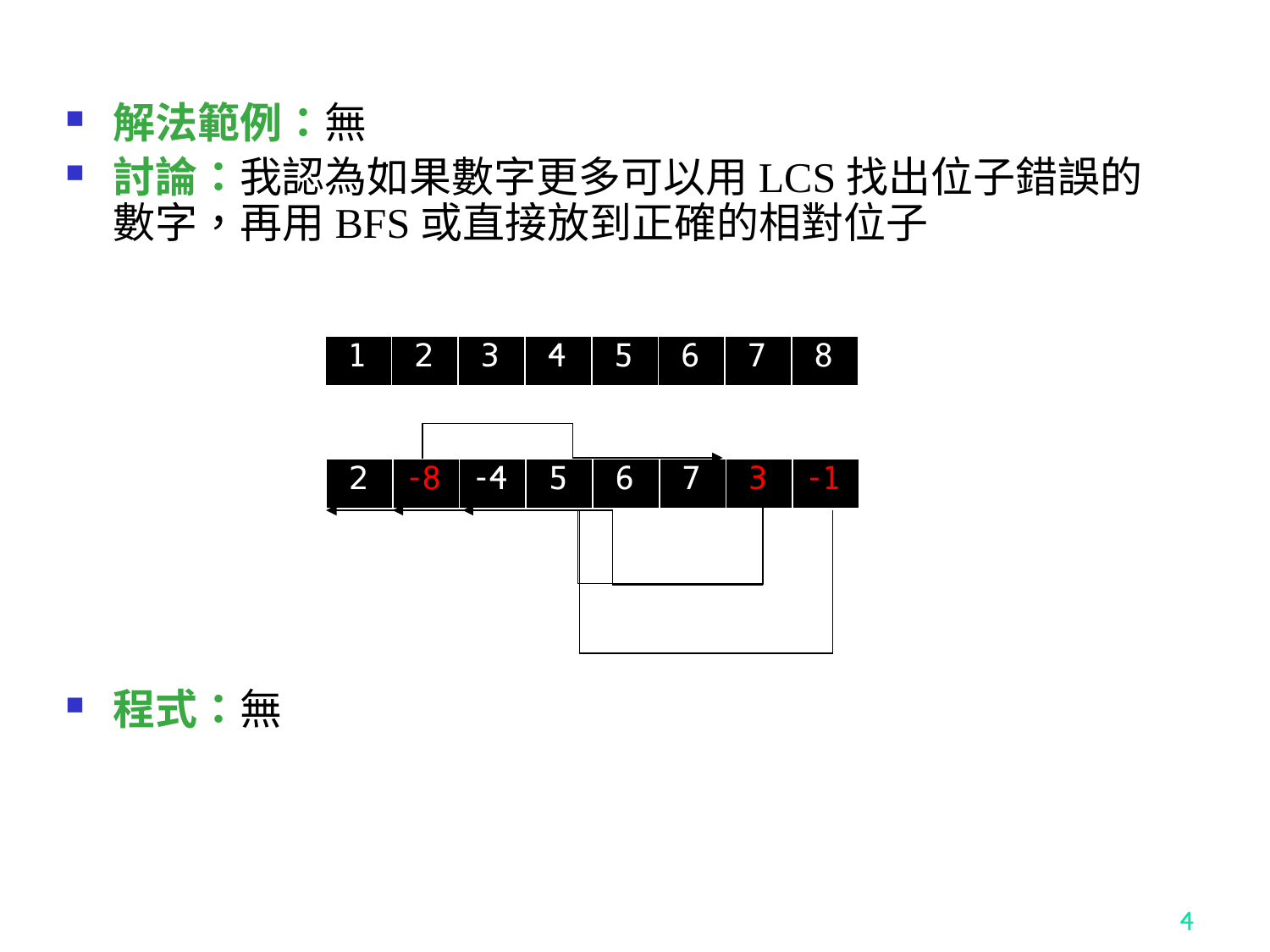

解法範例：無
討論：我認為如果數字更多可以用LCS找出位子錯誤的數字，再用BFS或直接放到正確的相對位子

程式：無
| 1 | 2 | 3 | 4 | 5 | 6 | 7 | 8 |
| --- | --- | --- | --- | --- | --- | --- | --- |
| 2 | -8 | -4 | 5 | 6 | 7 | 3 | -1 |
| --- | --- | --- | --- | --- | --- | --- | --- |
4